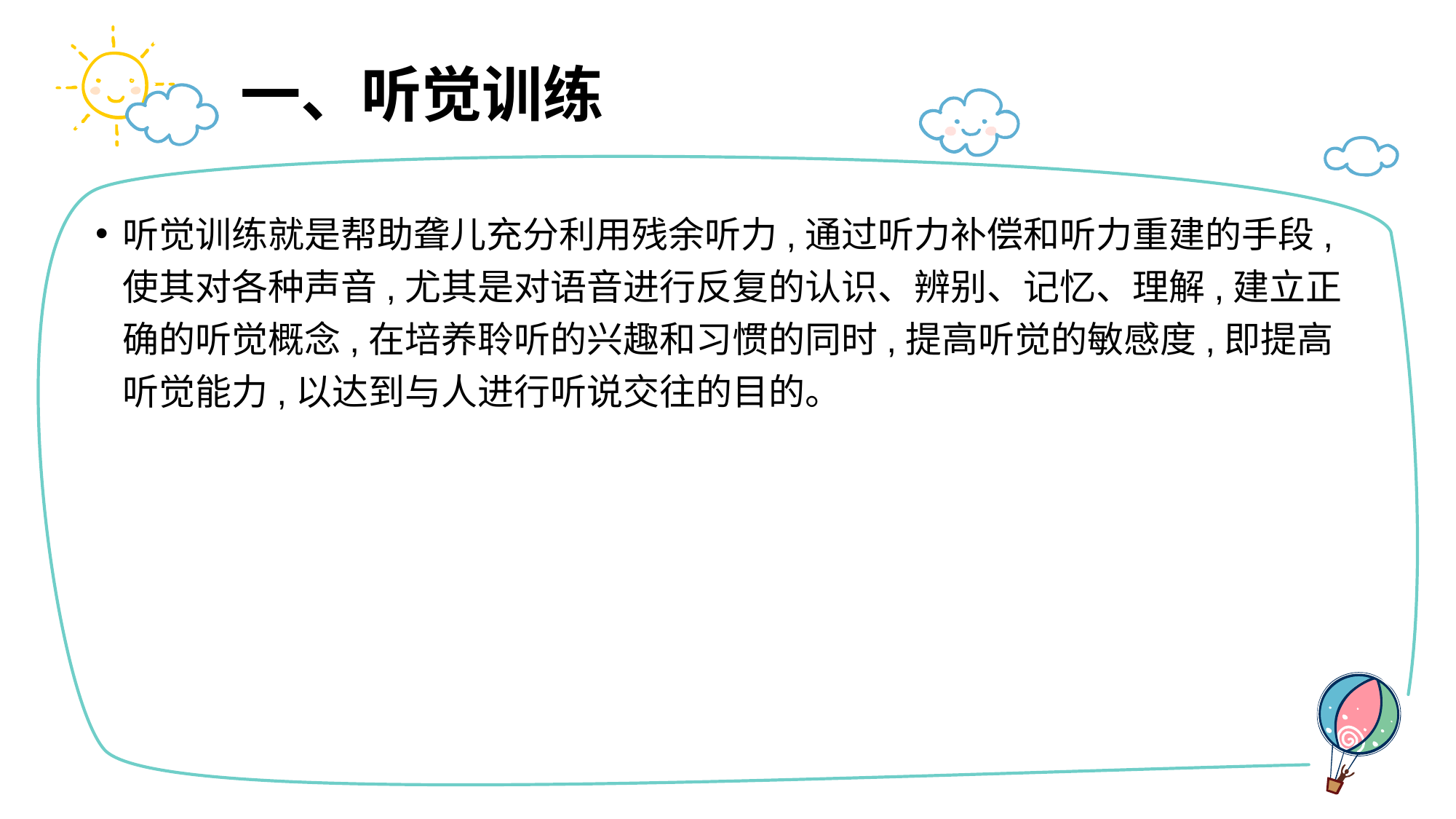

# 一、听觉训练
听觉训练就是帮助聋儿充分利用残余听力,通过听力补偿和听力重建的手段,使其对各种声音,尤其是对语音进行反复的认识、辨别、记忆、理解,建立正确的听觉概念,在培养聆听的兴趣和习惯的同时,提高听觉的敏感度,即提高听觉能力,以达到与人进行听说交往的目的。